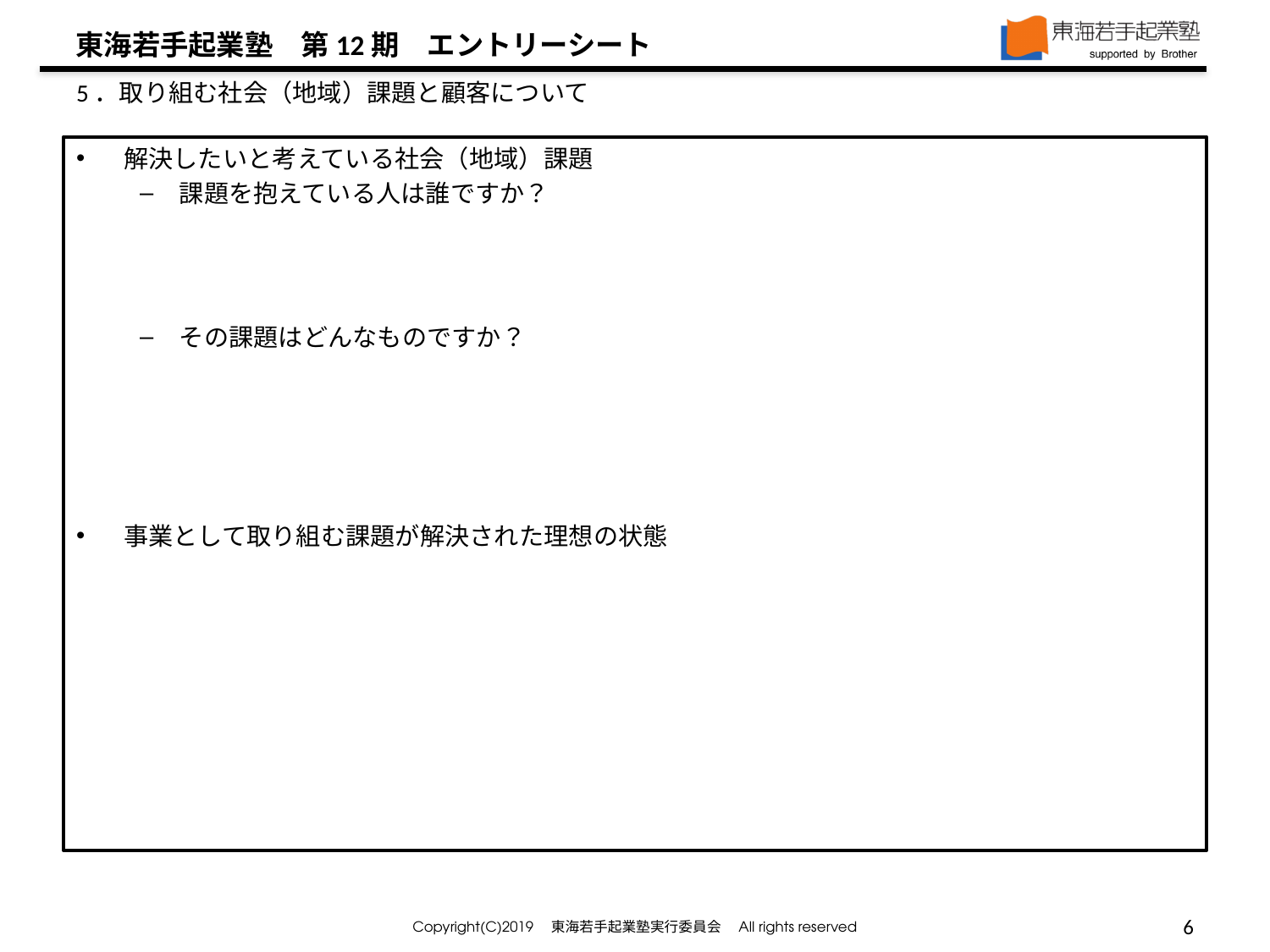

# 5．取り組む社会（地域）課題と顧客について
解決したいと考えている社会（地域）課題
課題を抱えている人は誰ですか？

その課題はどんなものですか？

事業として取り組む課題が解決された理想の状態

Copyright(C)2019　東海若手起業塾実行委員会　All rights reserved
6